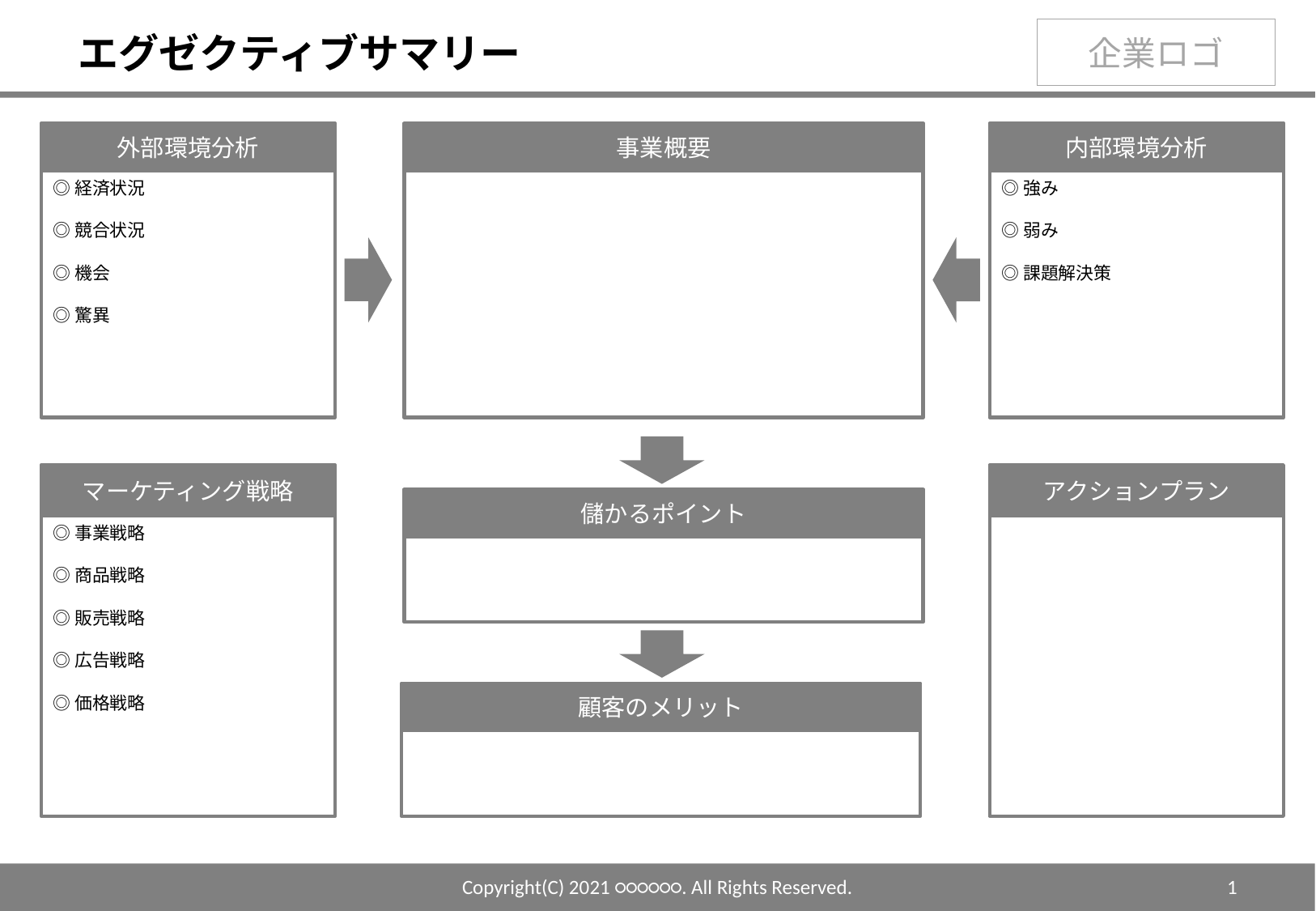

# エグゼクティブサマリー
外部環境分析
事業概要
内部環境分析
◎経済状況

◎競合状況

◎機会

◎驚異

◎強み

◎弱み

◎課題解決策

マーケティング戦略
アクションプラン
儲かるポイント
◎事業戦略

◎商品戦略

◎販売戦略

◎広告戦略

◎価格戦略

顧客のメリット

Copyright(C) 2021 ○○○○○○. All Rights Reserved.
1